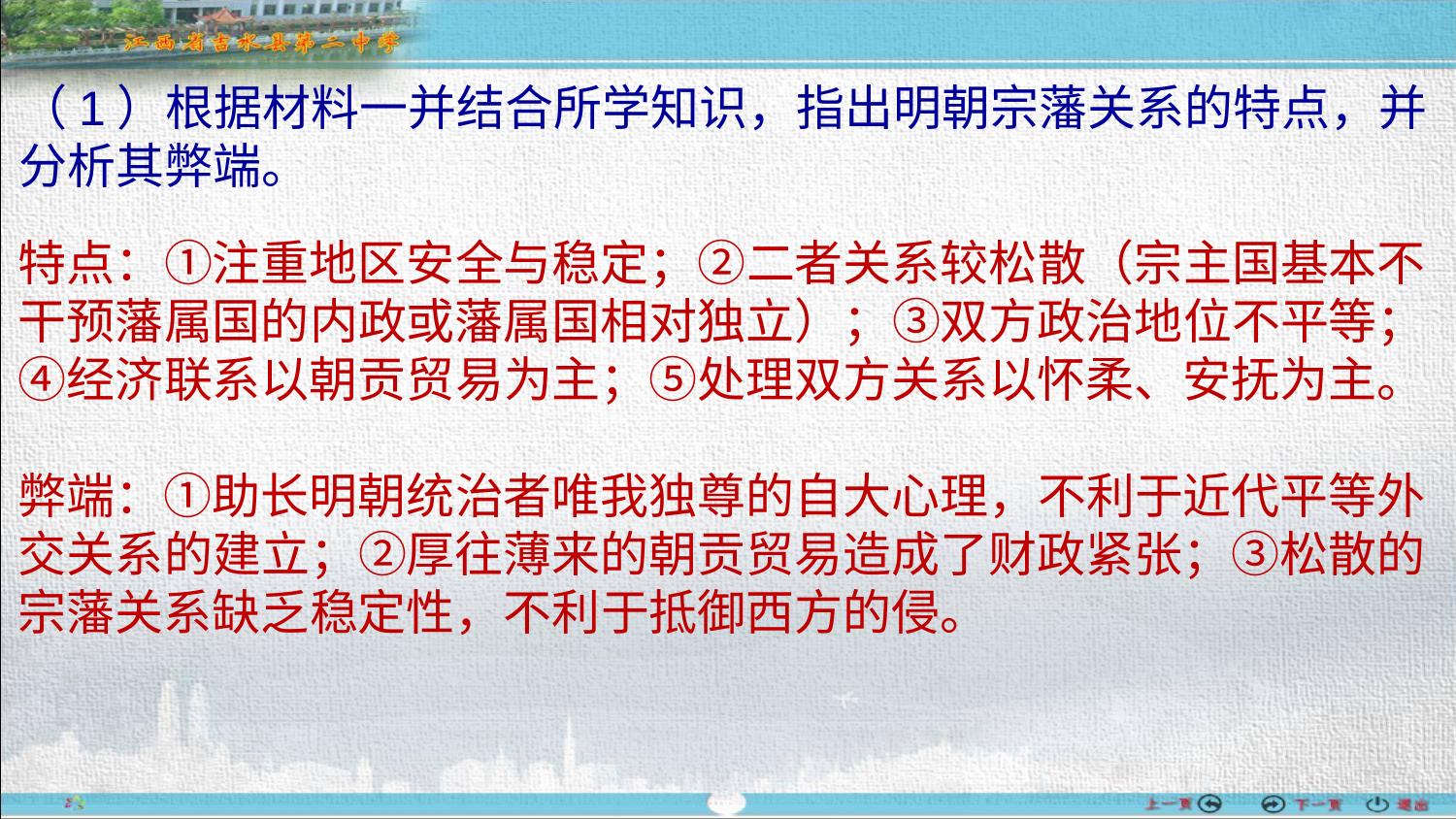

（1）根据材料一并结合所学知识，指出明朝宗藩关系的特点，并分析其弊端。
特点：①注重地区安全与稳定；②二者关系较松散（宗主国基本不干预藩属国的内政或藩属国相对独立）；③双方政治地位不平等；④经济联系以朝贡贸易为主；⑤处理双方关系以怀柔、安抚为主。

弊端：①助长明朝统治者唯我独尊的自大心理，不利于近代平等外交关系的建立；②厚往薄来的朝贡贸易造成了财政紧张；③松散的宗藩关系缺乏稳定性，不利于抵御西方的侵。